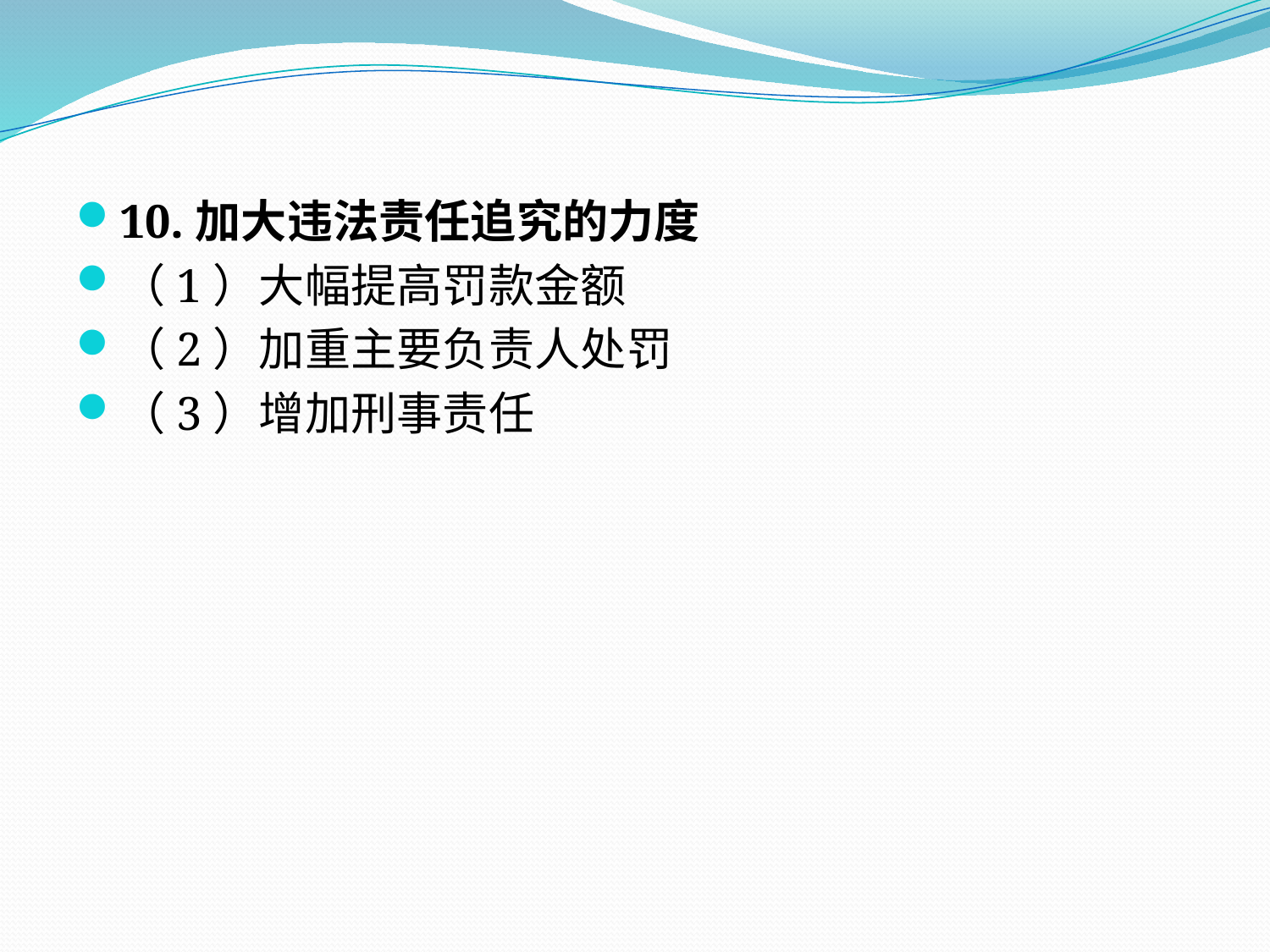

10.加大违法责任追究的力度
（1）大幅提高罚款金额
（2）加重主要负责人处罚
（3）增加刑事责任